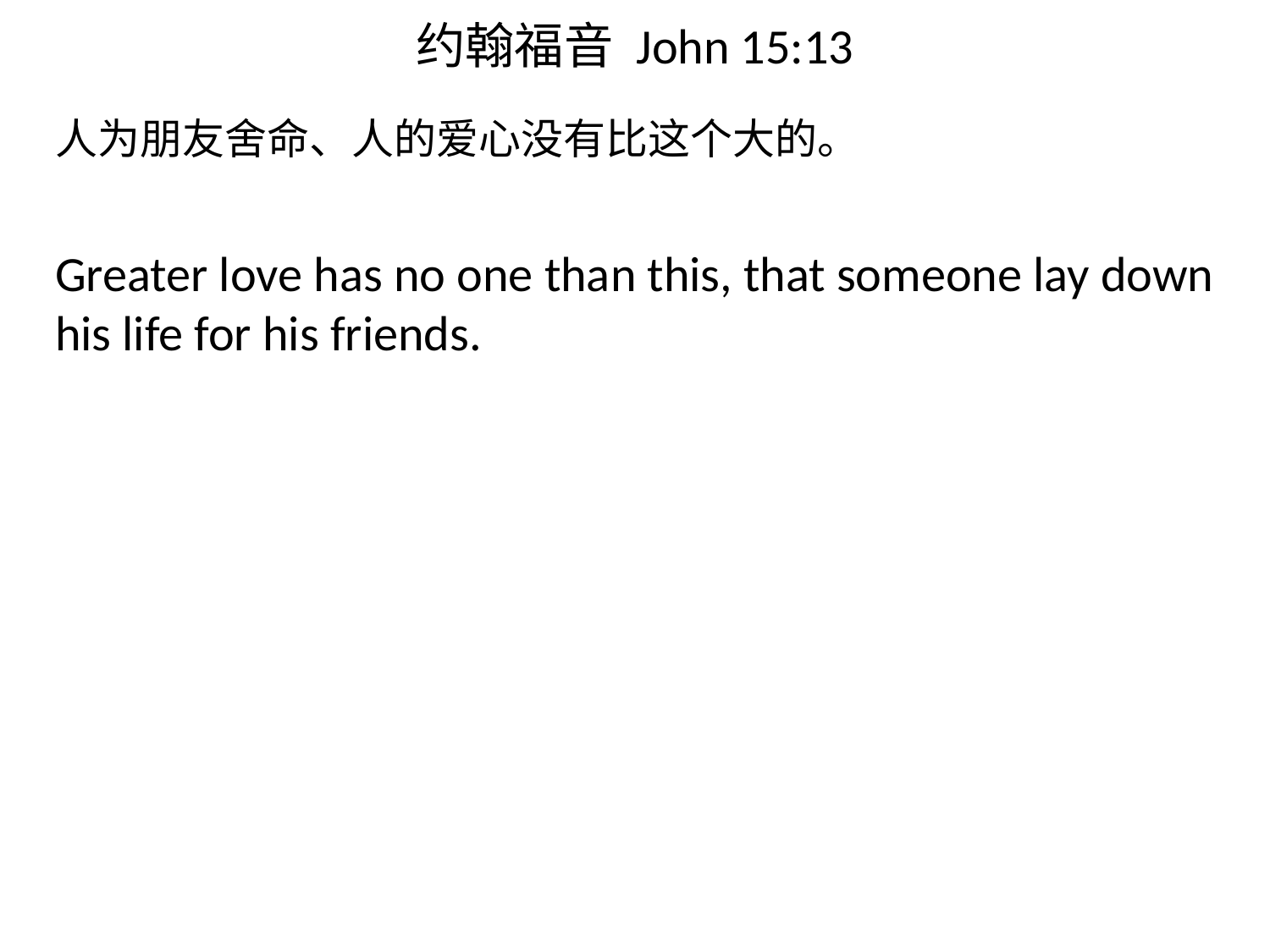

# 约翰福音 John 15:13
人为朋友舍命、人的爱心没有比这个大的。

Greater love has no one than this, that someone lay down his life for his friends.